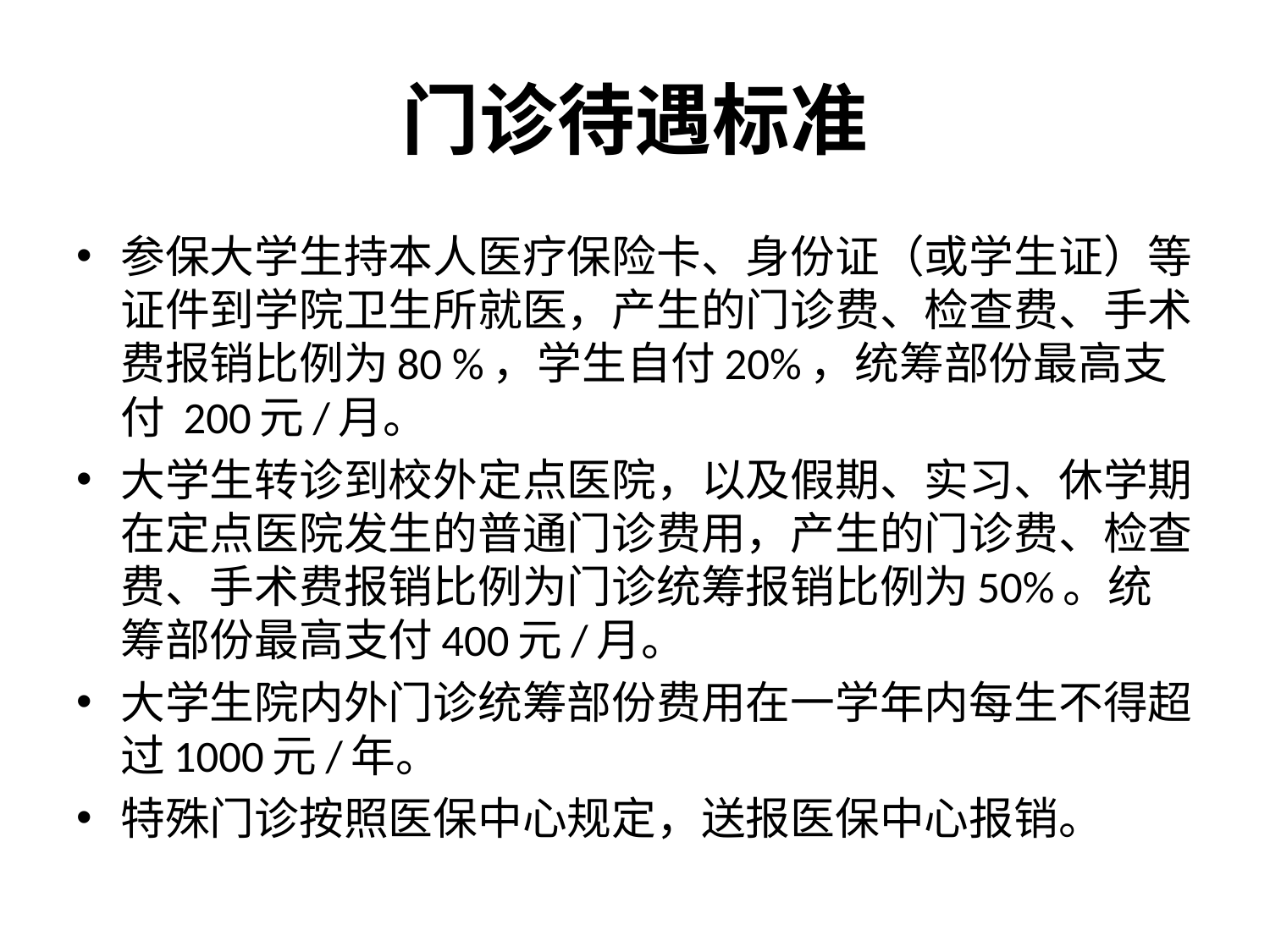

# 门诊待遇标准
参保大学生持本人医疗保险卡、身份证（或学生证）等证件到学院卫生所就医，产生的门诊费、检查费、手术费报销比例为80 %，学生自付20%，统筹部份最高支付 200元/月。
大学生转诊到校外定点医院，以及假期、实习、休学期在定点医院发生的普通门诊费用，产生的门诊费、检查费、手术费报销比例为门诊统筹报销比例为50%。统筹部份最高支付400元/月。
大学生院内外门诊统筹部份费用在一学年内每生不得超过1000元/年。
特殊门诊按照医保中心规定，送报医保中心报销。